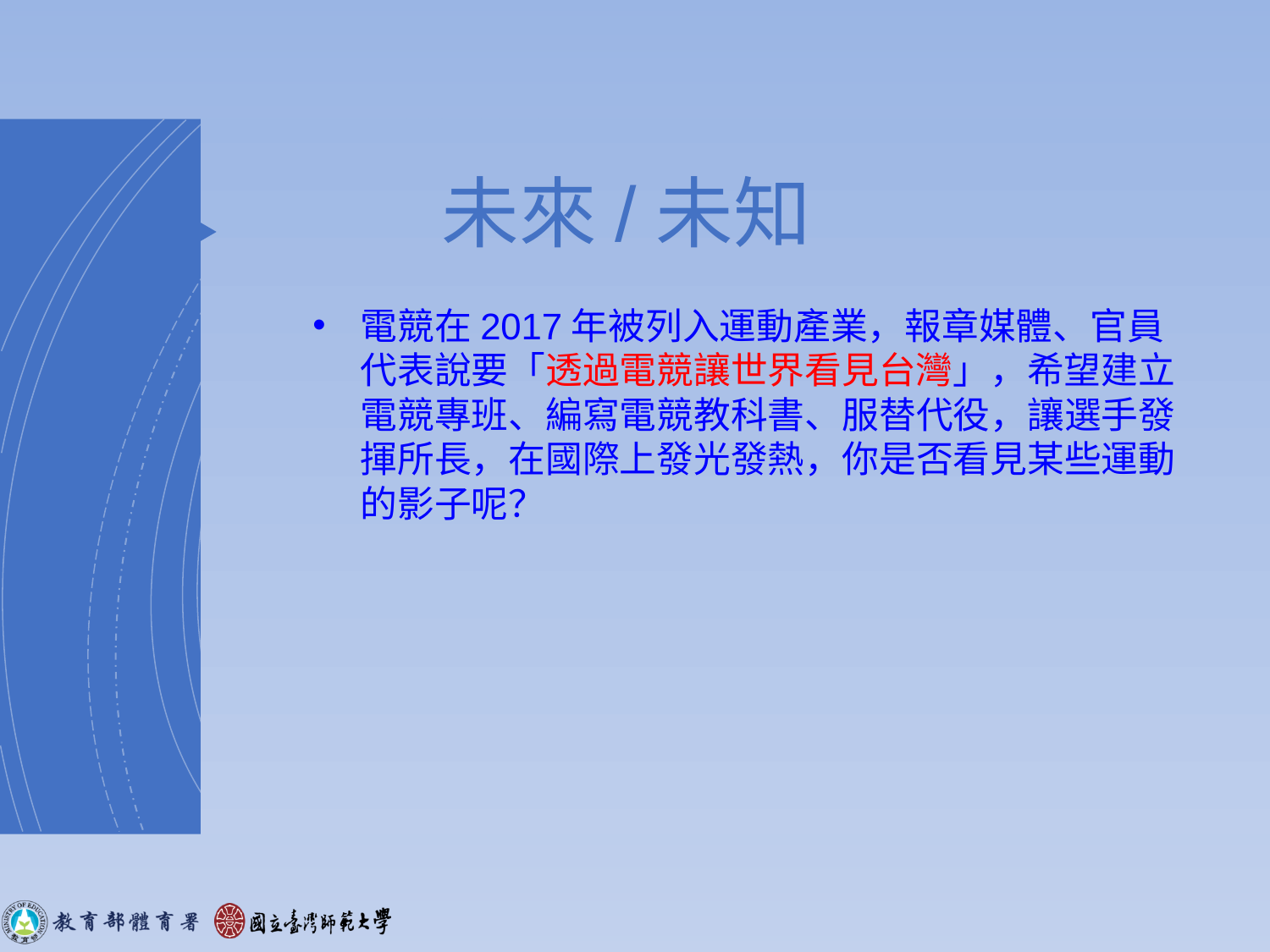

# 未來/未知

電競在2017年被列入運動產業，報章媒體、官員代表說要「透過電競讓世界看見台灣」，希望建立電競專班、編寫電競教科書、服替代役，讓選手發揮所長，在國際上發光發熱，你是否看見某些運動的影子呢？